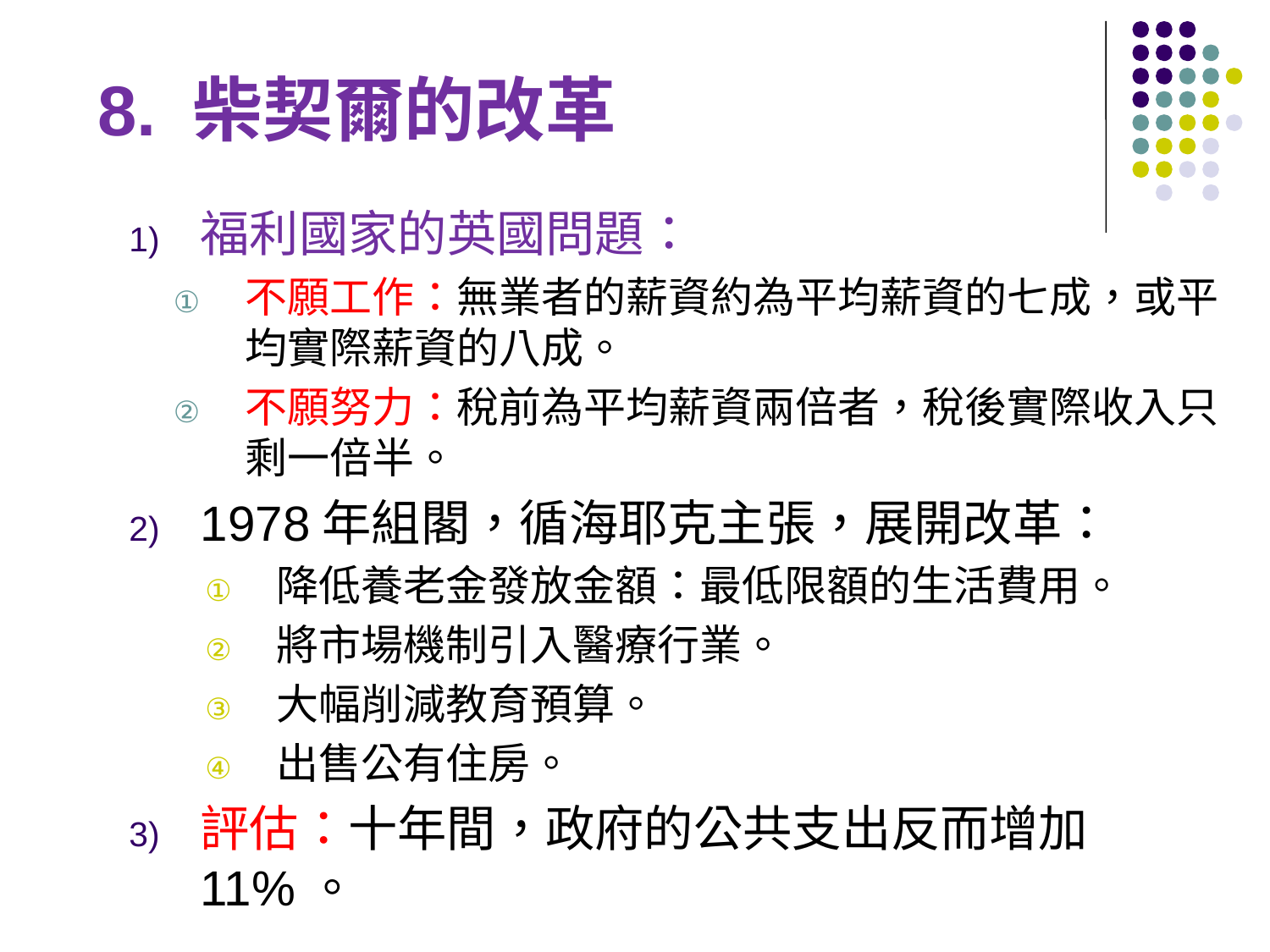

8. 柴契爾的改革
福利國家的英國問題：
不願工作：無業者的薪資約為平均薪資的七成，或平均實際薪資的八成。
不願努力：稅前為平均薪資兩倍者，稅後實際收入只剩一倍半。
1978年組閣，循海耶克主張，展開改革：
降低養老金發放金額：最低限額的生活費用。
將市場機制引入醫療行業。
大幅削減教育預算。
出售公有住房。
評估：十年間，政府的公共支出反而增加11%。